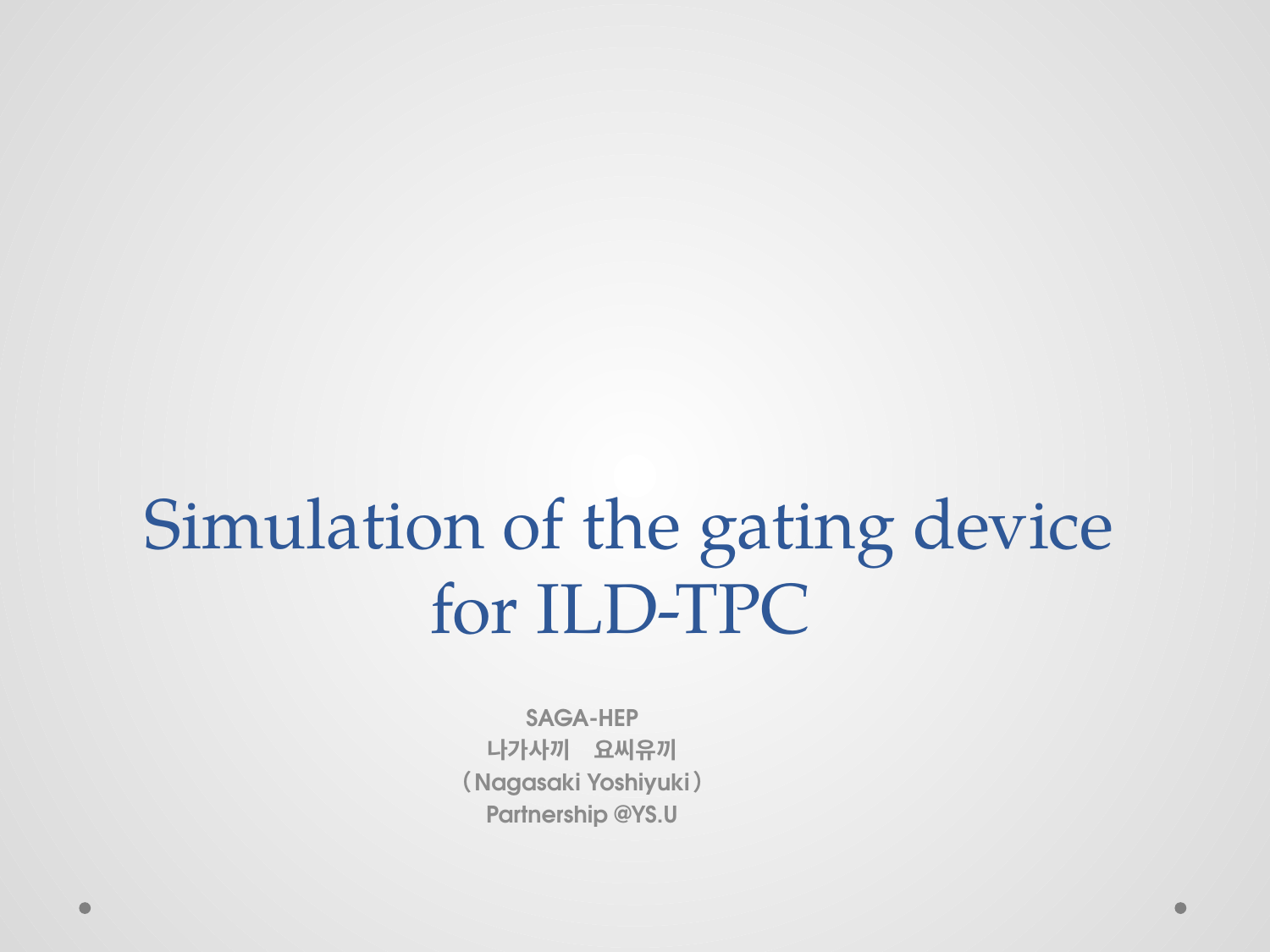

# Simulation of the gating device for ILD-TPC
SAGA-HEP
나가사끼　요씨유끼
（Nagasaki Yoshiyuki）
Partnership @YS.U